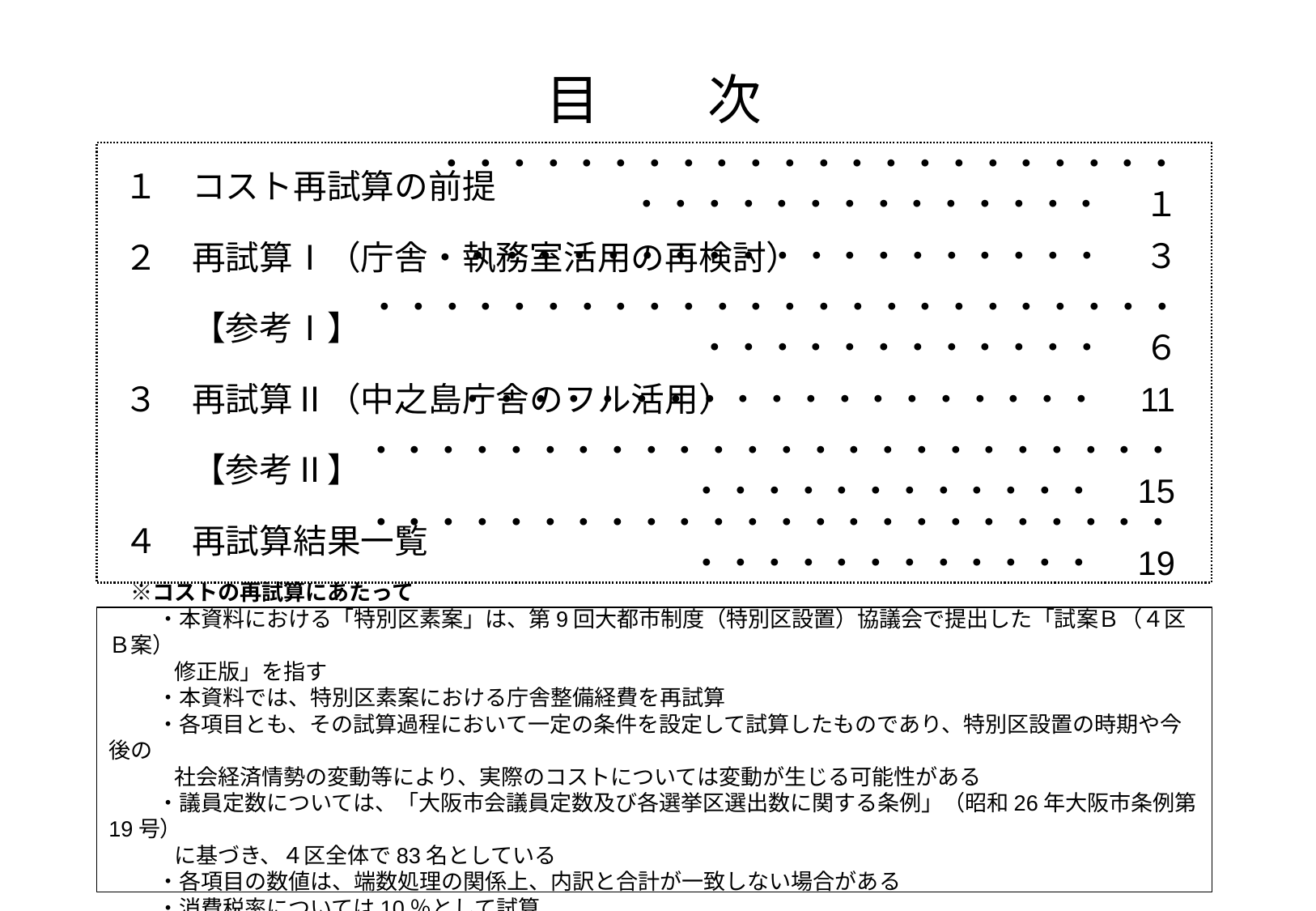

# 目　　次
・・・・・・・・・・・・・・・・・・・・・・・・・・・・・・・・・・・・　 １
 １　コスト再試算の前提
 ２　再試算Ⅰ（庁舎・執務室活用の再検討）
 　　【参考Ⅰ】
 ３　再試算Ⅱ（中之島庁舎のフル活用）
 　　【参考Ⅱ】
 ４　再試算結果一覧
・・・・・・・・・・・・・・・・・・・　 ３
・・・・・・・・・・・・・・・・・・・・・・・・・・・・・・・・・・・・　 ６
・・・・・・・・・・・・・・・・・・・　11
・・・・・・・・・・・・・・・・・・・・・・・・・・・・・・・・・・・・　15
・・・・・・・・・・・・・・・・・・・・・・・・・・・・・・・・・・・・　19
　※コストの再試算にあたって
　　 ・本資料における「特別区素案」は、第9回大都市制度（特別区設置）協議会で提出した「試案Ｂ（４区Ｂ案）
　　　修正版」を指す
　　 ・本資料では、特別区素案における庁舎整備経費を再試算
　　 ・各項目とも、その試算過程において一定の条件を設定して試算したものであり、特別区設置の時期や今後の
　　　社会経済情勢の変動等により、実際のコストについては変動が生じる可能性がある
　　 ・議員定数については、「大阪市会議員定数及び各選挙区選出数に関する条例」（昭和26年大阪市条例第19号）
　　　に基づき、４区全体で83名としている
　　 ・各項目の数値は、端数処理の関係上、内訳と合計が一致しない場合がある
　　 ・消費税率については10％として試算